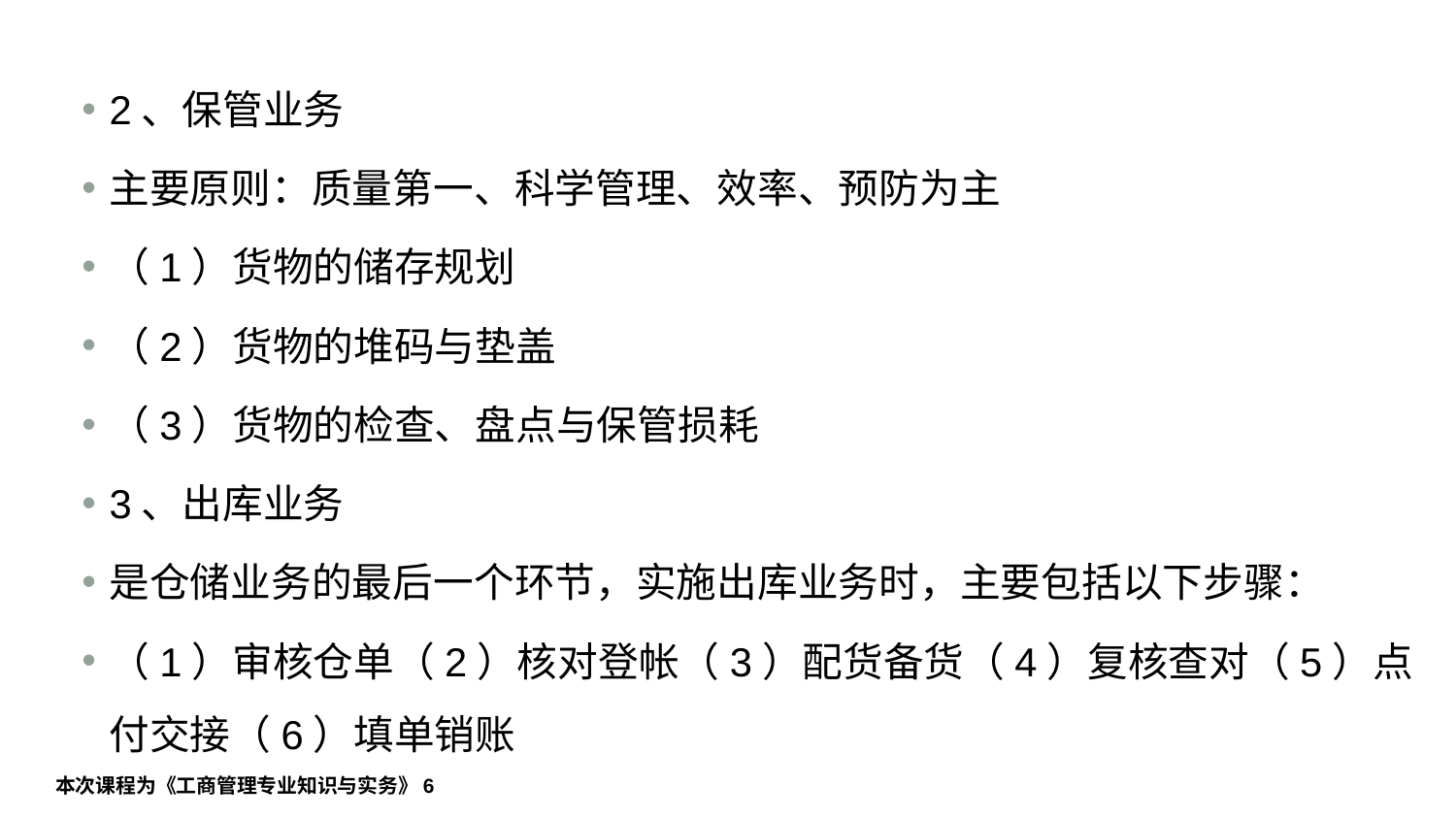

#
2、保管业务
主要原则：质量第一、科学管理、效率、预防为主
（1）货物的储存规划
（2）货物的堆码与垫盖
（3）货物的检查、盘点与保管损耗
3、出库业务
是仓储业务的最后一个环节，实施出库业务时，主要包括以下步骤：
（1）审核仓单（2）核对登帐（3）配货备货（4）复核查对（5）点付交接（6）填单销账